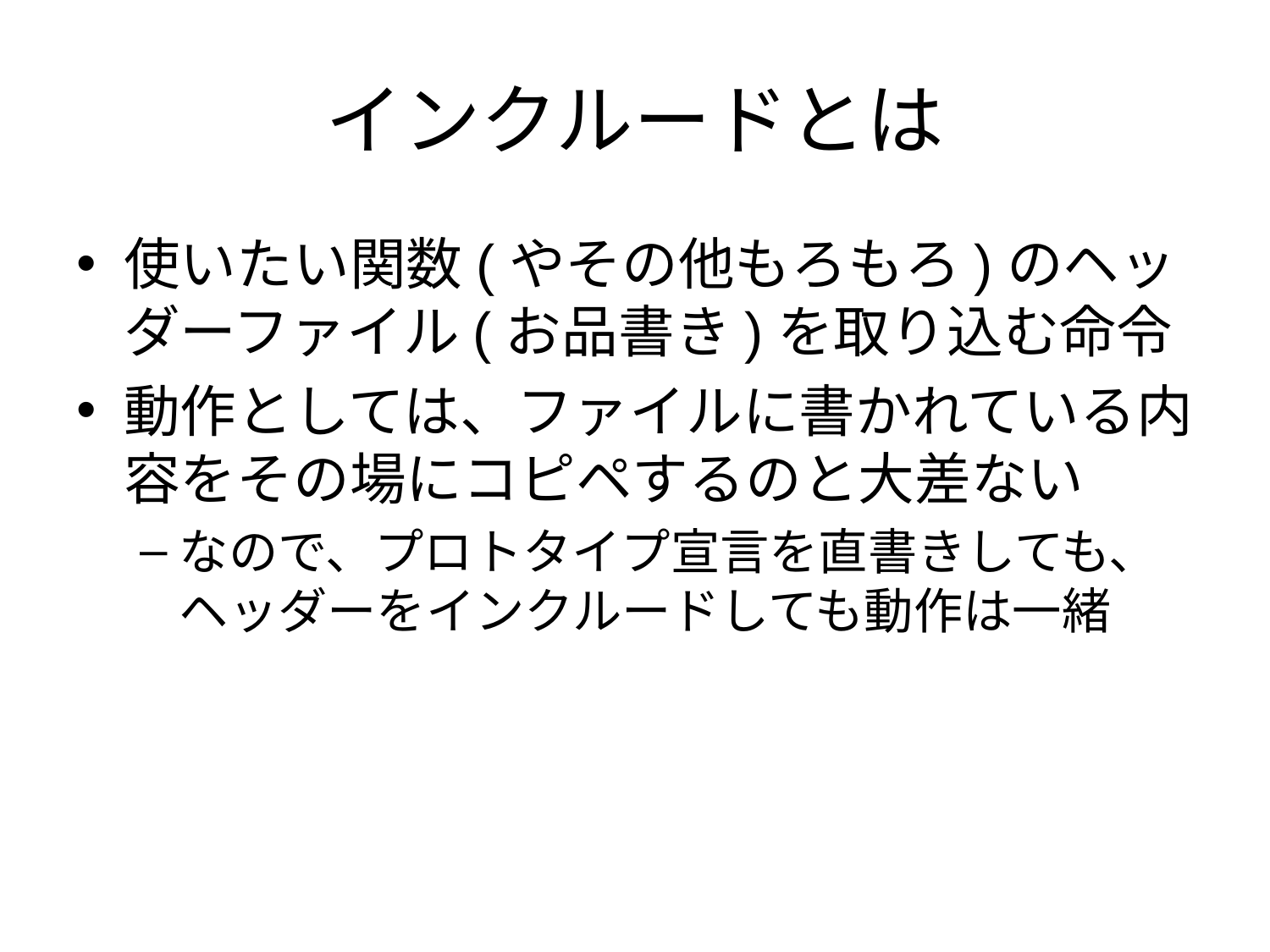

# インクルードとは
使いたい関数(やその他もろもろ)のヘッダーファイル(お品書き)を取り込む命令
動作としては、ファイルに書かれている内容をその場にコピペするのと大差ない
なので、プロトタイプ宣言を直書きしても、ヘッダーをインクルードしても動作は一緒